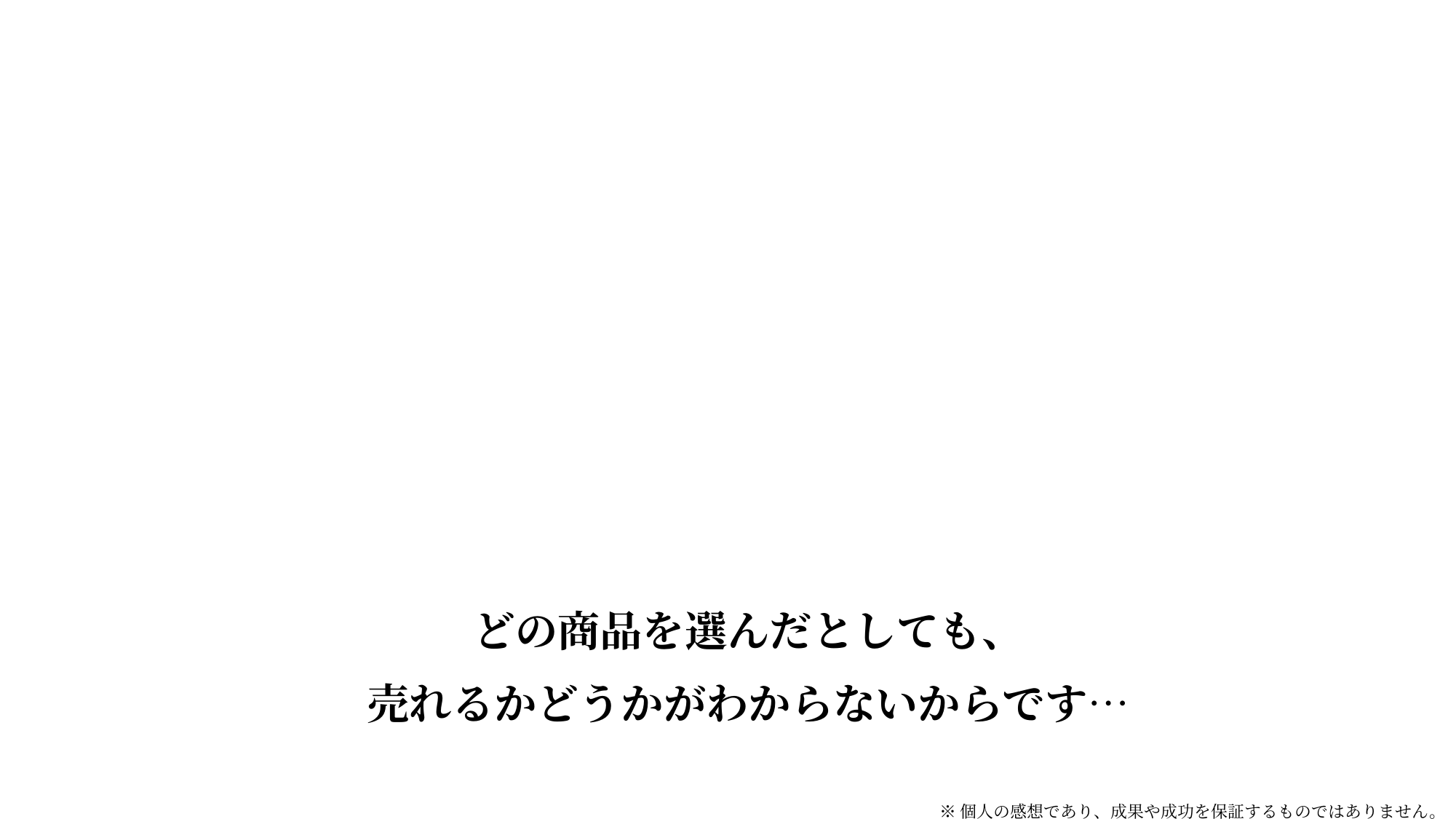

どの商品を選んだとしても、
売れるかどうかがわからないからです…
※個人の感想であり、成果や成功を保証するものではありません。